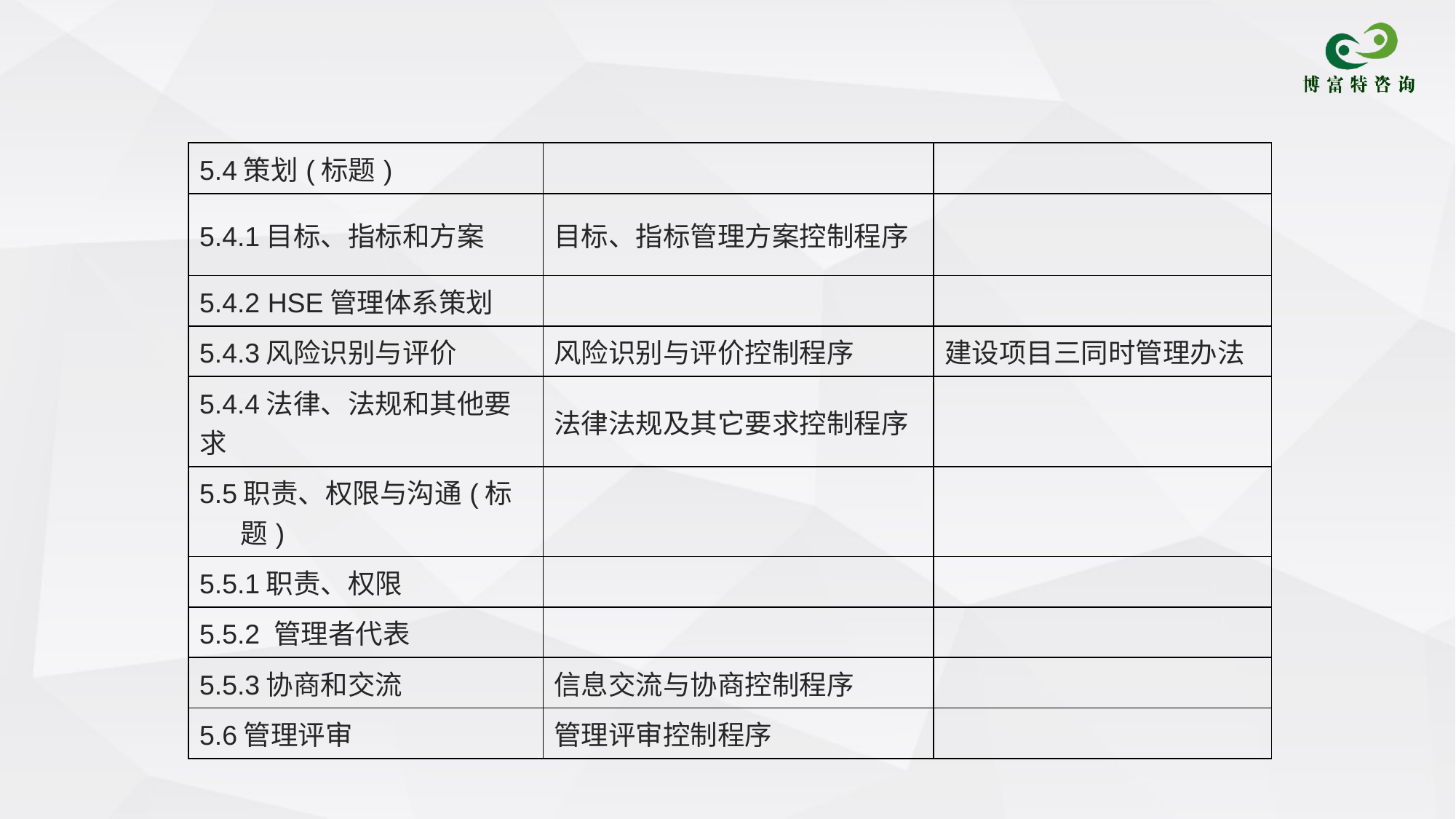

| 5.4策划(标题) |  |  |
| --- | --- | --- |
| 5.4.1目标、指标和方案 | 目标、指标管理方案控制程序 |  |
| 5.4.2 HSE管理体系策划 |  |  |
| 5.4.3风险识别与评价 | 风险识别与评价控制程序 | 建设项目三同时管理办法 |
| 5.4.4法律、法规和其他要 求 | 法律法规及其它要求控制程序 |  |
| 5.5职责、权限与沟通(标题) |  |  |
| 5.5.1职责、权限 |  |  |
| 5.5.2 管理者代表 |  |  |
| 5.5.3协商和交流 | 信息交流与协商控制程序 |  |
| 5.6管理评审 | 管理评审控制程序 |  |